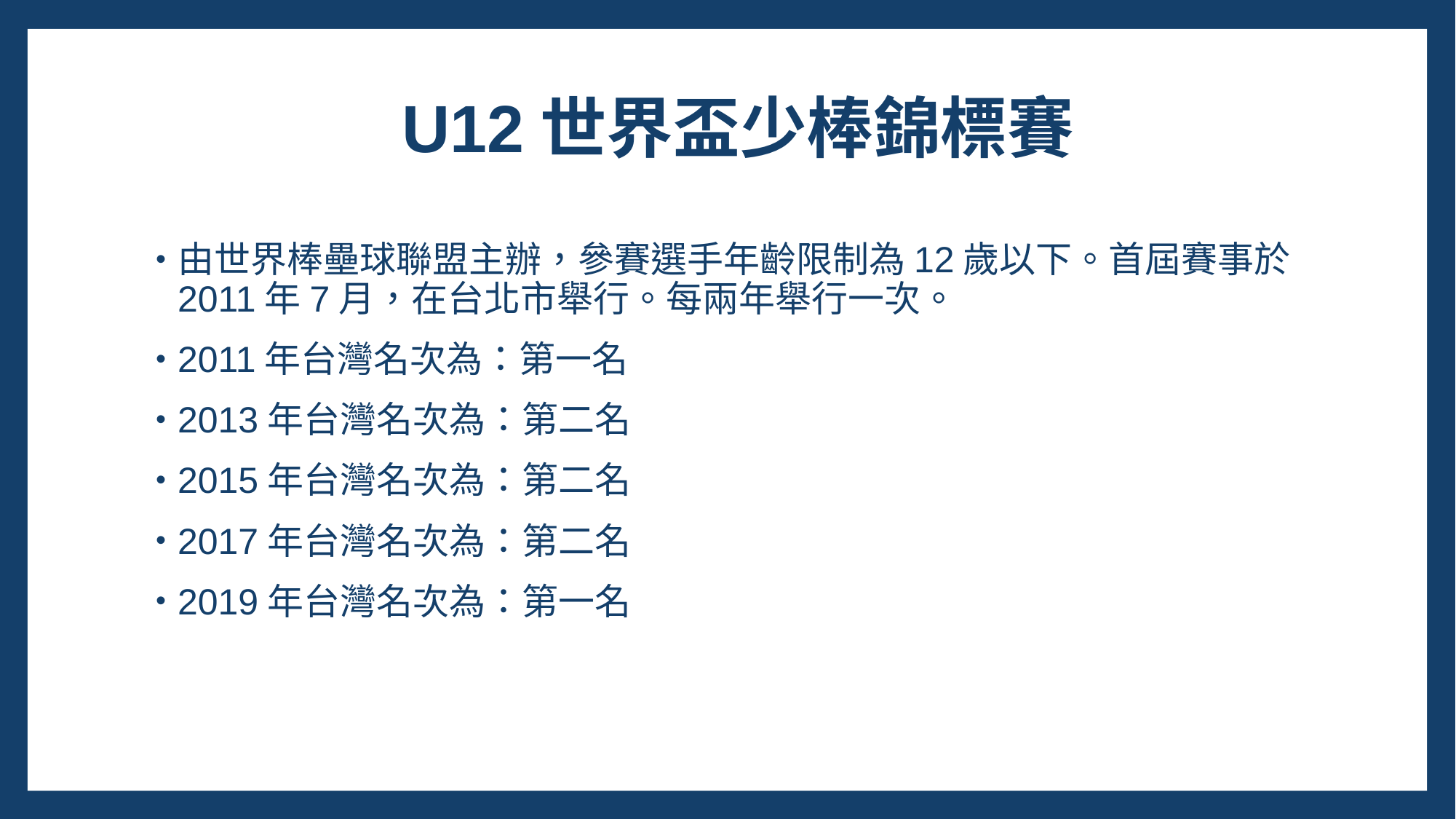

# U12世界盃少棒錦標賽
由世界棒壘球聯盟主辦，參賽選手年齡限制為12歲以下。首屆賽事於2011年7月，在台北市舉行。每兩年舉行一次。
2011年台灣名次為：第一名
2013年台灣名次為：第二名
2015年台灣名次為：第二名
2017年台灣名次為：第二名
2019年台灣名次為：第一名